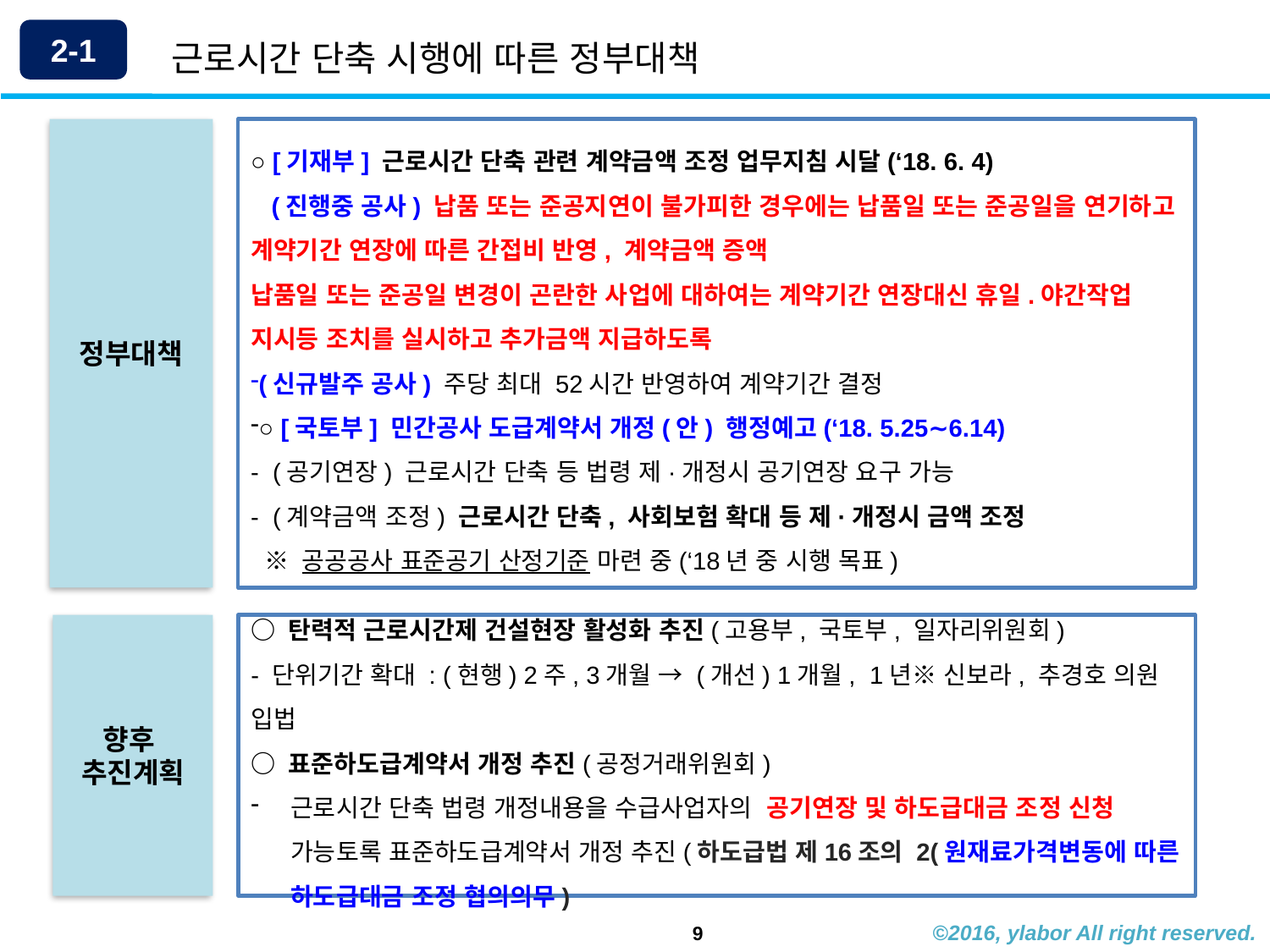

2-1
근로시간 단축 시행에 따른 정부대책
정부대책
○ [기재부] 근로시간 단축 관련 계약금액 조정 업무지침 시달(‘18. 6. 4)
   (진행중 공사) 납품 또는 준공지연이 불가피한 경우에는 납품일 또는 준공일을 연기하고 계약기간 연장에 따른 간접비 반영, 계약금액 증액
납품일 또는 준공일 변경이 곤란한 사업에 대하여는 계약기간 연장대신 휴일.야간작업 지시등 조치를 실시하고 추가금액 지급하도록
(신규발주 공사) 주당 최대 52시간 반영하여 계약기간 결정
○ [국토부] 민간공사 도급계약서 개정(안) 행정예고(‘18. 5.25∼6.14)
-  (공기연장) 근로시간 단축 등 법령 제·개정시 공기연장 요구 가능
-  (계약금액 조정) 근로시간 단축, 사회보험 확대 등 제·개정시 금액 조정
  ※ 공공공사 표준공기 산정기준 마련 중(‘18년 중 시행 목표)
향후
추진계획
○ 탄력적 근로시간제 건설현장 활성화 추진(고용부, 국토부, 일자리위원회)
- 단위기간 확대 : (현행) 2주, 3개월 → (개선) 1개월,  1년※ 신보라, 추경호 의원 입법
○ 표준하도급계약서 개정 추진(공정거래위원회)
근로시간 단축 법령 개정내용을 수급사업자의  공기연장 및 하도급대금 조정 신청  가능토록 표준하도급계약서 개정 추진(하도급법 제16조의 2(원재료가격변동에 따른 하도급대금 조정 협의의무)
9